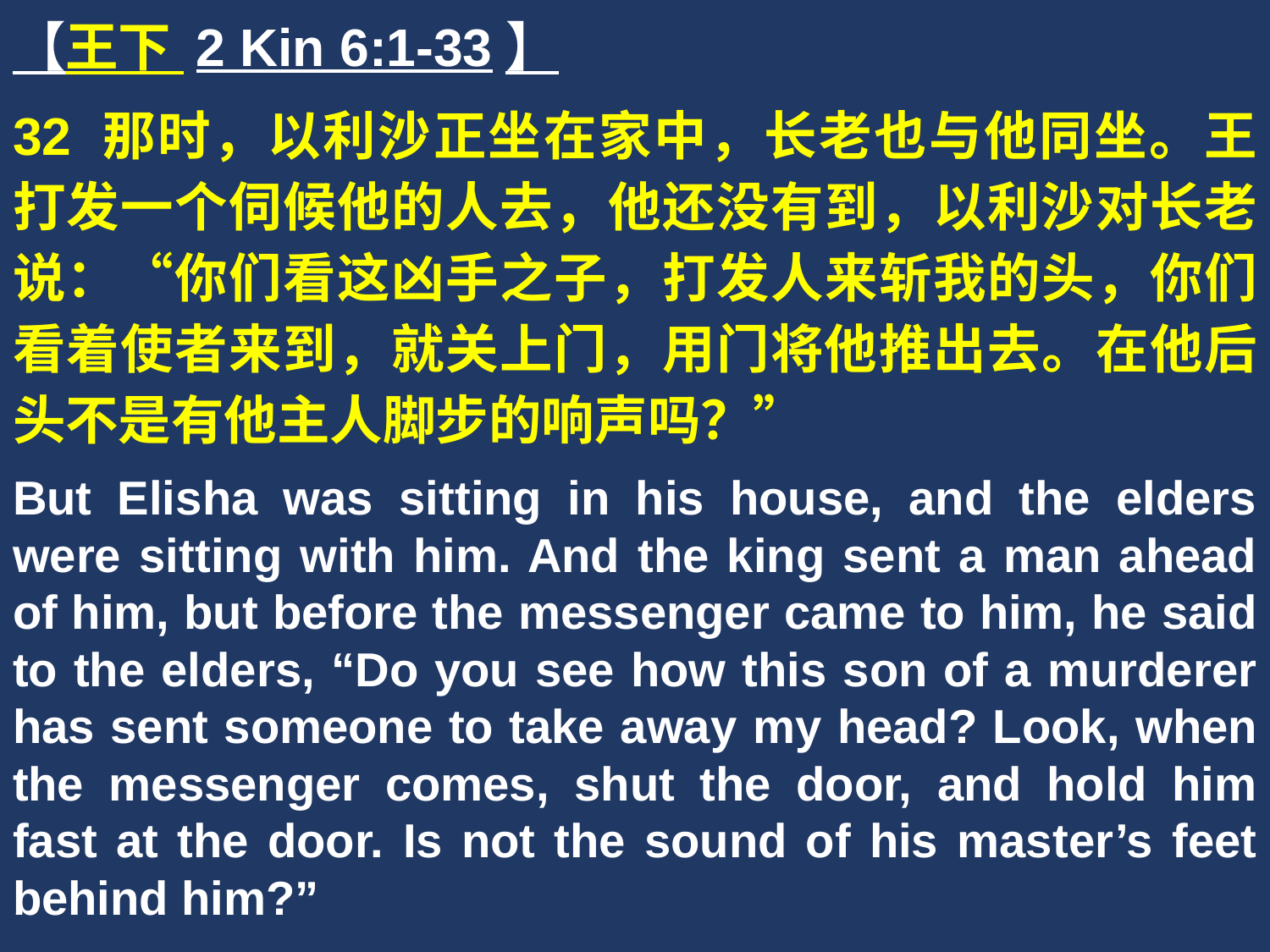

【王下 2 Kin 6:1-33】
32 那时，以利沙正坐在家中，长老也与他同坐。王打发一个伺候他的人去，他还没有到，以利沙对长老说：“你们看这凶手之子，打发人来斩我的头，你们看着使者来到，就关上门，用门将他推出去。在他后头不是有他主人脚步的响声吗？”
But Elisha was sitting in his house, and the elders were sitting with him. And the king sent a man ahead of him, but before the messenger came to him, he said to the elders, “Do you see how this son of a murderer has sent someone to take away my head? Look, when the messenger comes, shut the door, and hold him fast at the door. Is not the sound of his master’s feet behind him?”